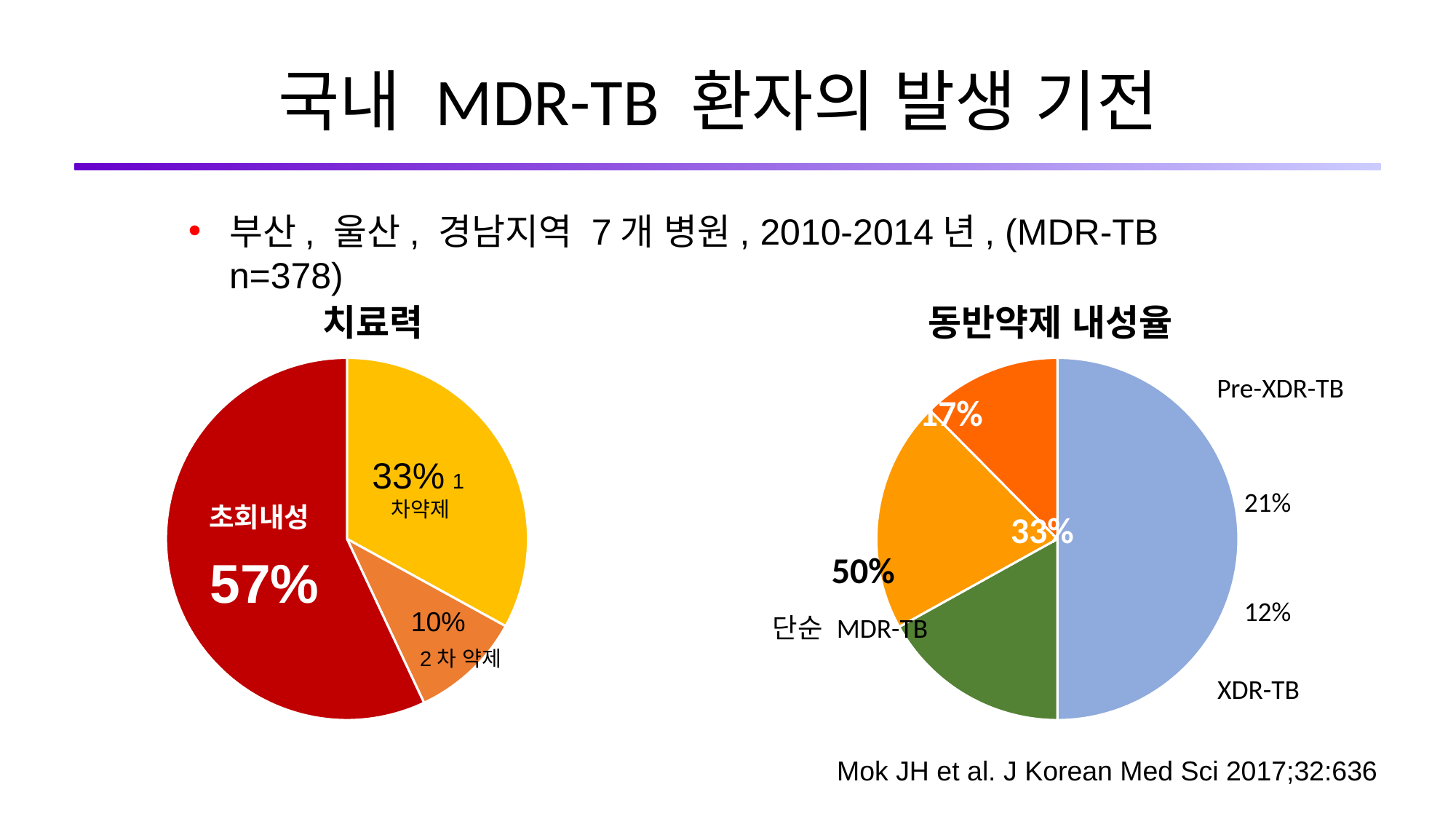

# 국내 MDR-TB 환자의 발생 기전

부산, 울산, 경남지역 7개 병원, 2010-2014년, (MDR-TB n=378)
동반약제 내성율
치료력

### Chart

| Category |  |
|---|---|

[unsupported chart]

Pre-XDR-TB
17%
33% 1차약제
21%
초회내성
33%
50%
57%
12%
10%
단순 MDR-TB
2차 약제
XDR-TB
Mok JH et al. J Korean Med Sci 2017;32:636